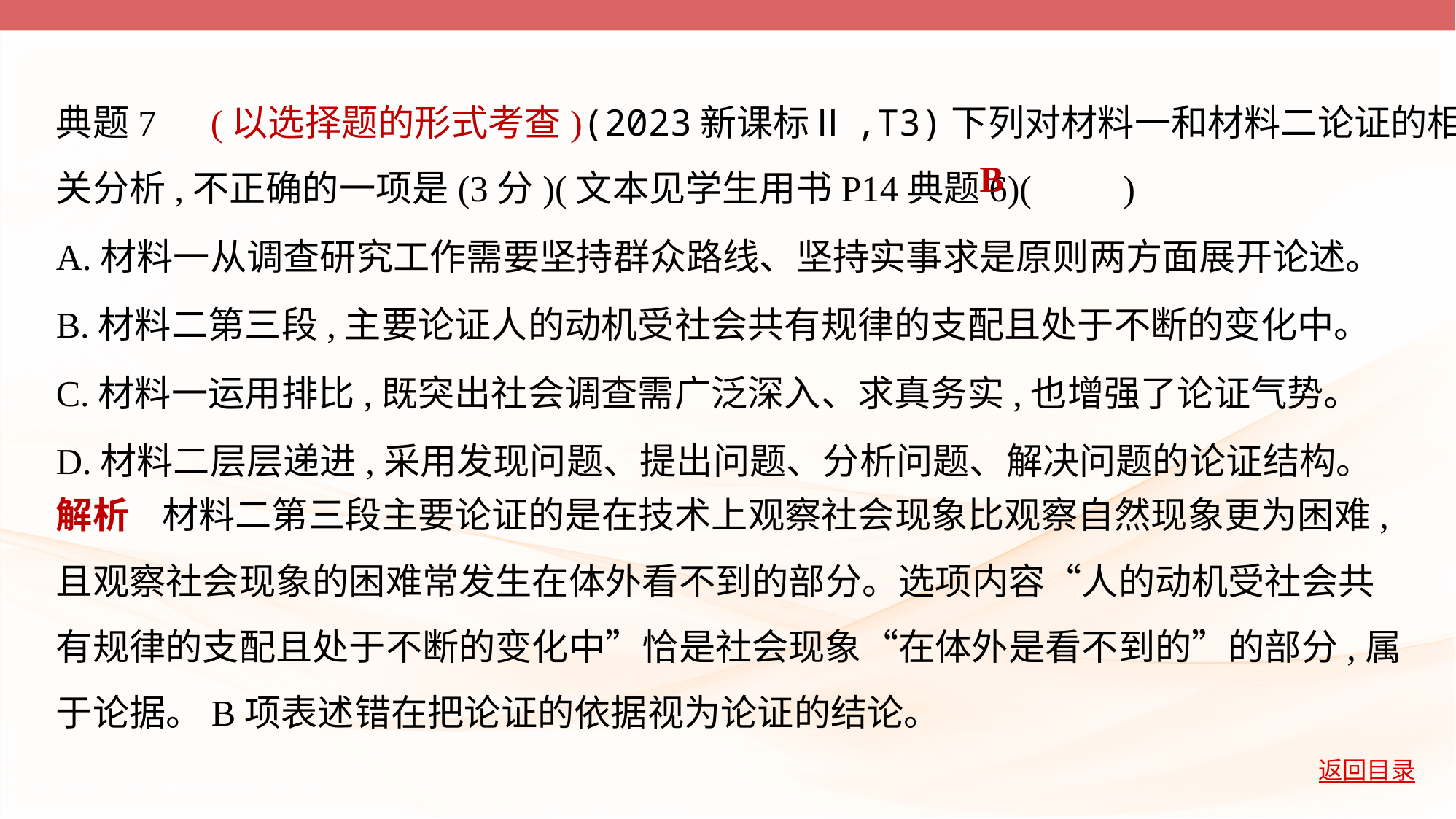

典题7　(以选择题的形式考查)(2023新课标Ⅱ,T3)下列对材料一和材料二论证的相
关分析,不正确的一项是(3分)(文本见学生用书P14典题6)(          )
A.材料一从调查研究工作需要坚持群众路线、坚持实事求是原则两方面展开论述。
B.材料二第三段,主要论证人的动机受社会共有规律的支配且处于不断的变化中。
C.材料一运用排比,既突出社会调查需广泛深入、求真务实,也增强了论证气势。
D.材料二层层递进,采用发现问题、提出问题、分析问题、解决问题的论证结构。
B

解析    材料二第三段主要论证的是在技术上观察社会现象比观察自然现象更为困难,
且观察社会现象的困难常发生在体外看不到的部分。选项内容“人的动机受社会共
有规律的支配且处于不断的变化中”恰是社会现象“在体外是看不到的”的部分,属
于论据。B项表述错在把论证的依据视为论证的结论。